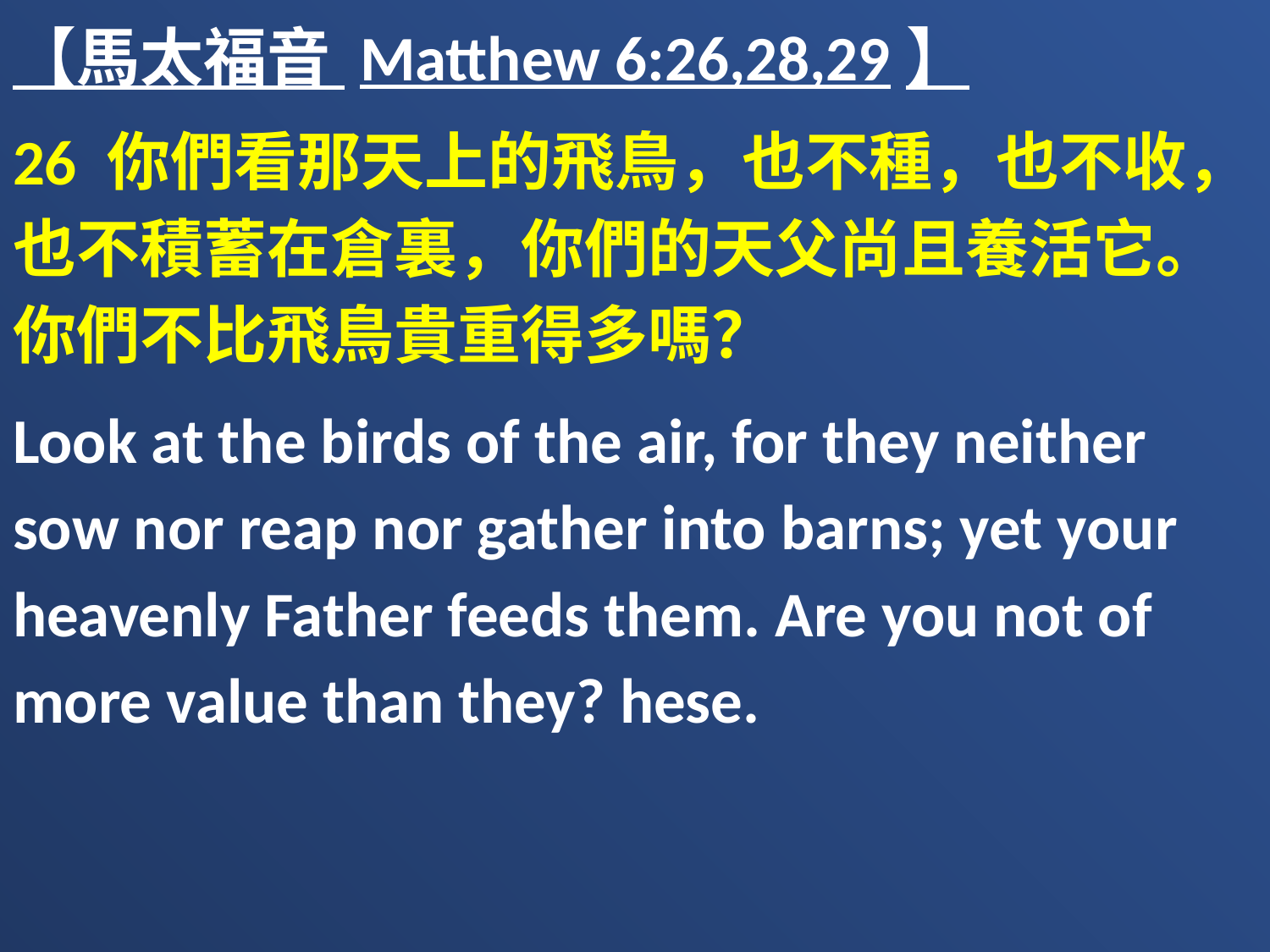

【馬太福音 Matthew 6:26,28,29】
26 你們看那天上的飛鳥，也不種，也不收，也不積蓄在倉裏，你們的天父尚且養活它。你們不比飛鳥貴重得多嗎？
Look at the birds of the air, for they neither sow nor reap nor gather into barns; yet your heavenly Father feeds them. Are you not of more value than they? hese.